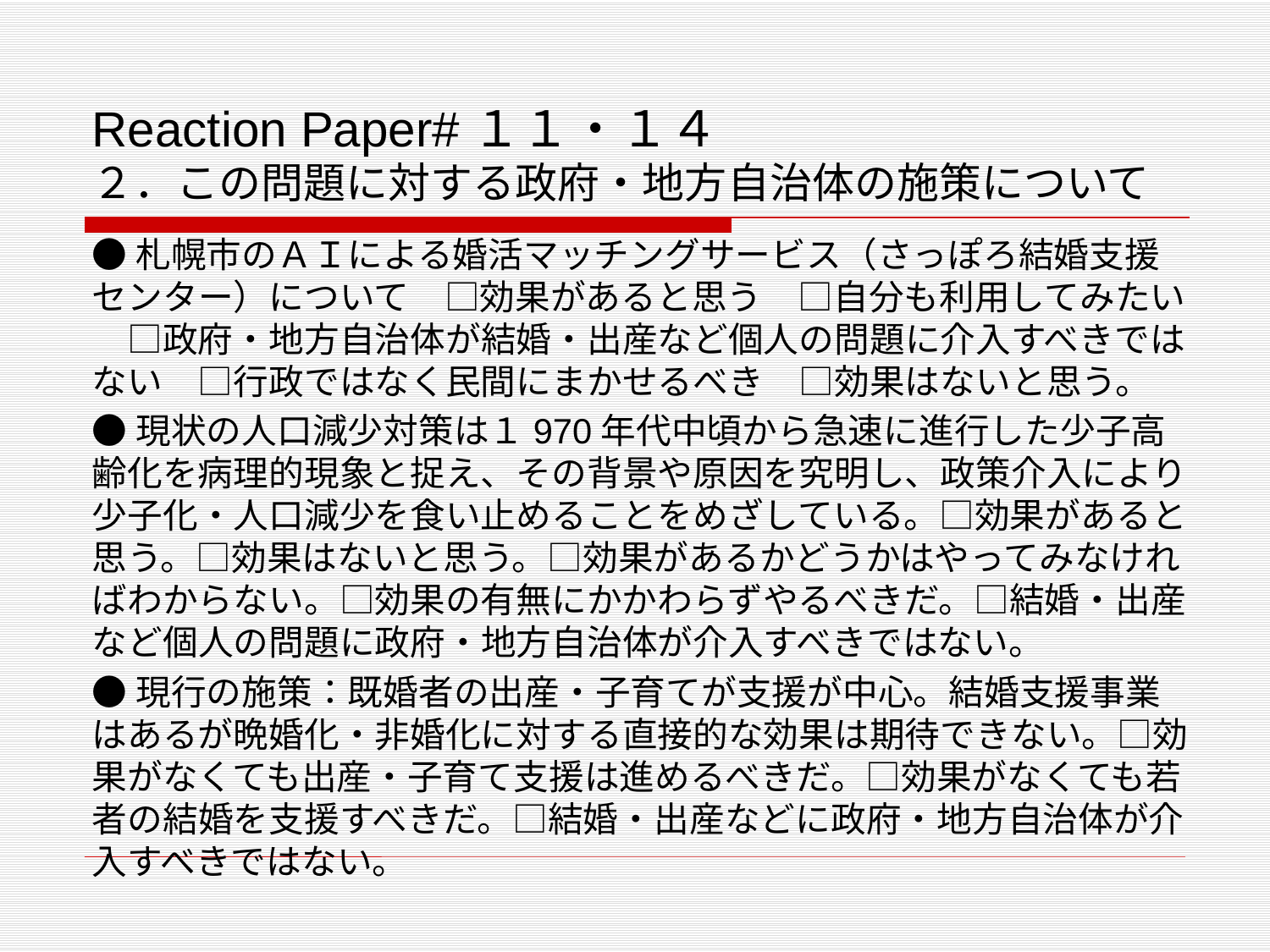

# Reaction Paper#１１・１４ ２．この問題に対する政府・地方自治体の施策について
●札幌市のＡＩによる婚活マッチングサービス（さっぽろ結婚支援センター）について　□効果があると思う　□自分も利用してみたい　□政府・地方自治体が結婚・出産など個人の問題に介入すべきではない　□行政ではなく民間にまかせるべき　□効果はないと思う。
●現状の人口減少対策は１970年代中頃から急速に進行した少子高齢化を病理的現象と捉え、その背景や原因を究明し、政策介入により少子化・人口減少を食い止めることをめざしている。□効果があると思う。□効果はないと思う。□効果があるかどうかはやってみなければわからない。□効果の有無にかかわらずやるべきだ。□結婚・出産など個人の問題に政府・地方自治体が介入すべきではない。
●現行の施策：既婚者の出産・子育てが支援が中心。結婚支援事業はあるが晩婚化・非婚化に対する直接的な効果は期待できない。□効果がなくても出産・子育て支援は進めるべきだ。□効果がなくても若者の結婚を支援すべきだ。□結婚・出産などに政府・地方自治体が介入すべきではない。